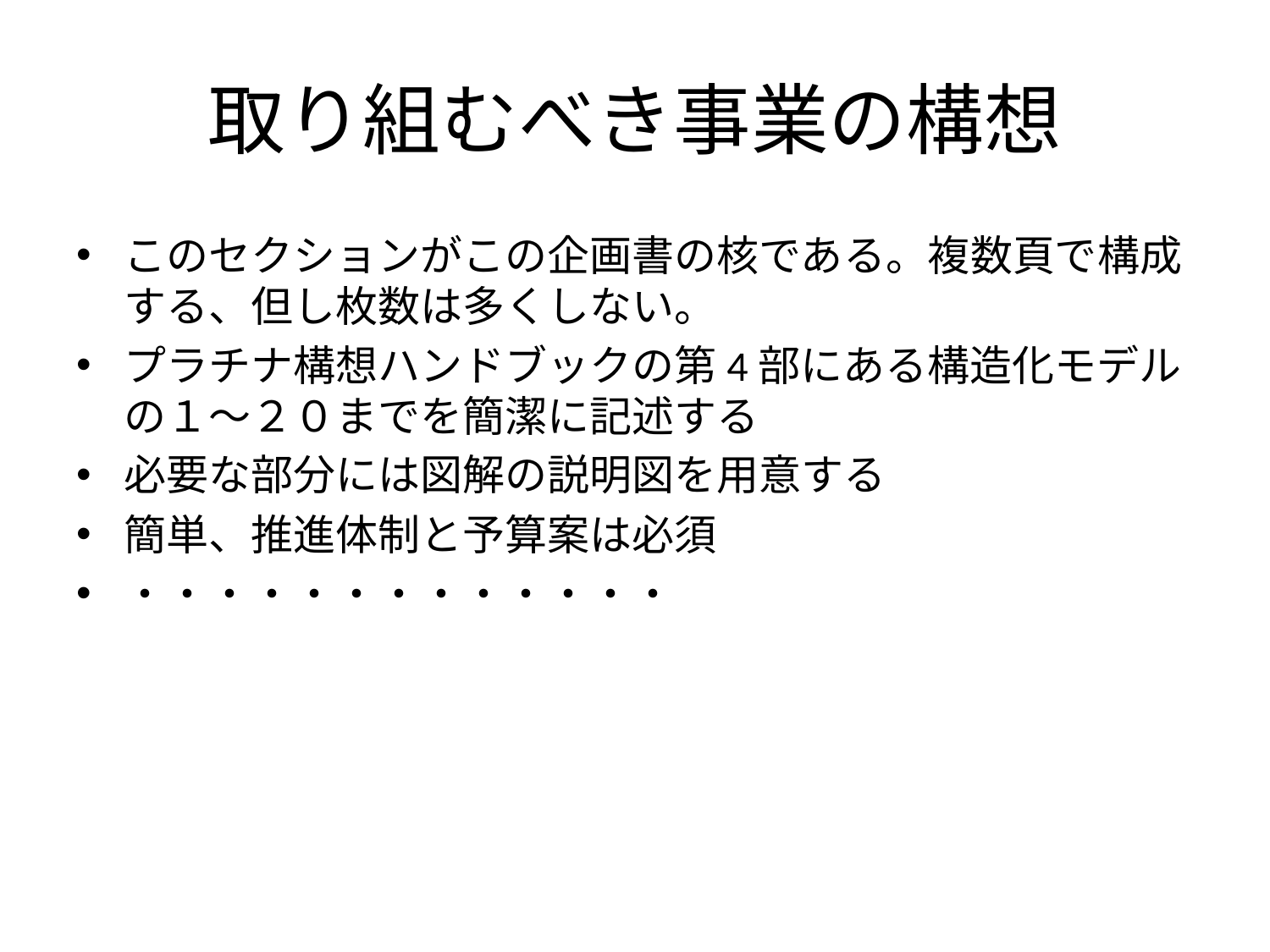

# 取り組むべき事業の構想
このセクションがこの企画書の核である。複数頁で構成する、但し枚数は多くしない。
プラチナ構想ハンドブックの第4部にある構造化モデルの１～２０までを簡潔に記述する
必要な部分には図解の説明図を用意する
簡単、推進体制と予算案は必須
・・・・・・・・・・・・・